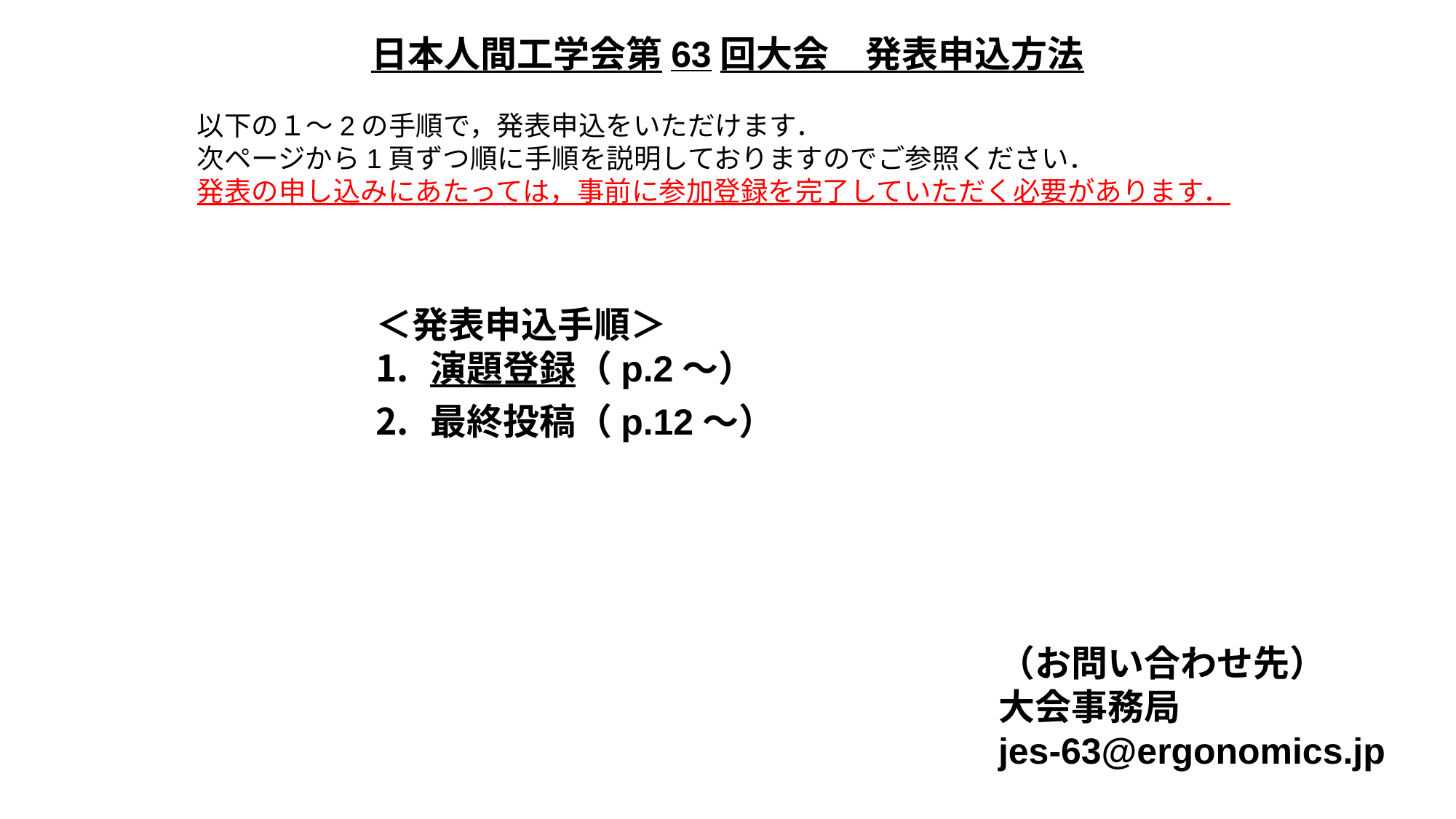

日本人間工学会第63回大会　発表申込方法
以下の１～2の手順で，発表申込をいただけます．
次ページから1頁ずつ順に手順を説明しておりますのでご参照ください．
発表の申し込みにあたっては，事前に参加登録を完了していただく必要があります．
＜発表申込手順＞
演題登録（p.2～）
最終投稿（p.12～）
（お問い合わせ先）
大会事務局
jes-63@ergonomics.jp